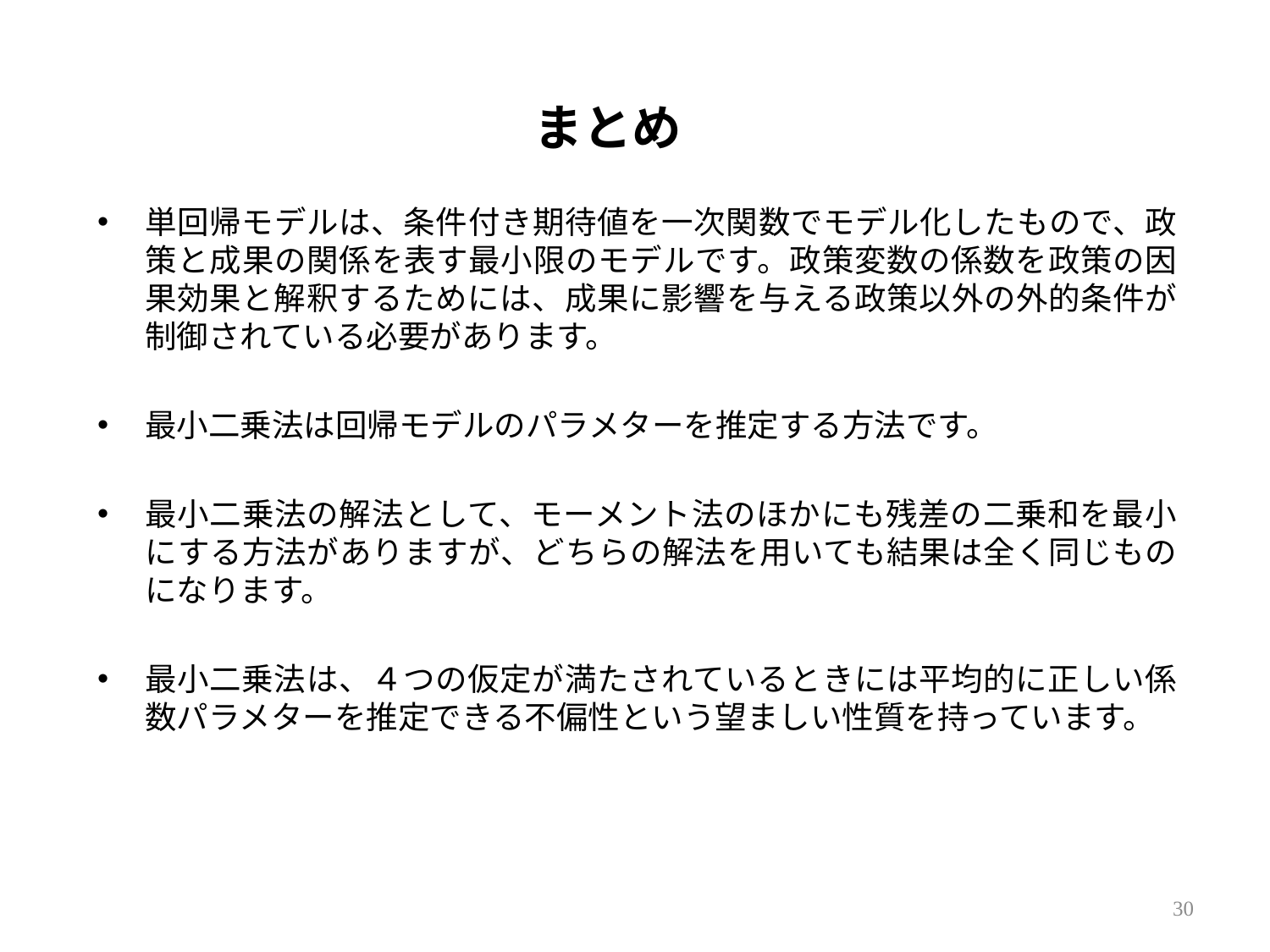

# まとめ
単回帰モデルは、条件付き期待値を一次関数でモデル化したもので、政策と成果の関係を表す最小限のモデルです。政策変数の係数を政策の因果効果と解釈するためには、成果に影響を与える政策以外の外的条件が制御されている必要があります。

最小二乗法は回帰モデルのパラメターを推定する方法です。

最小二乗法の解法として、モーメント法のほかにも残差の二乗和を最小にする方法がありますが、どちらの解法を用いても結果は全く同じものになります。

最小二乗法は、４つの仮定が満たされているときには平均的に正しい係数パラメターを推定できる不偏性という望ましい性質を持っています。
30